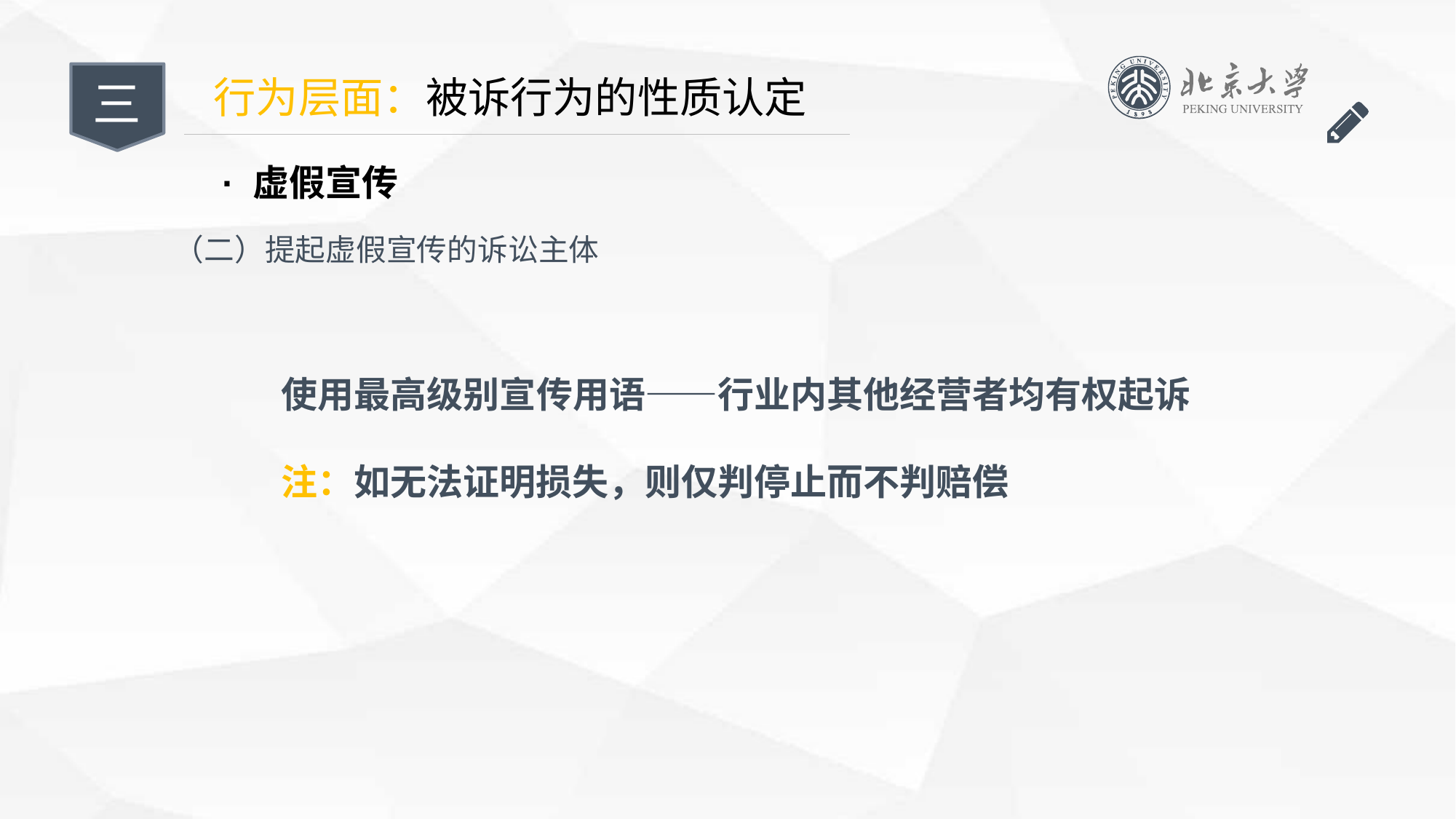

三
行为层面：被诉行为的性质认定
· 虚假宣传
（二）提起虚假宣传的诉讼主体
使用最高级别宣传用语——行业内其他经营者均有权起诉

注：如无法证明损失，则仅判停止而不判赔偿